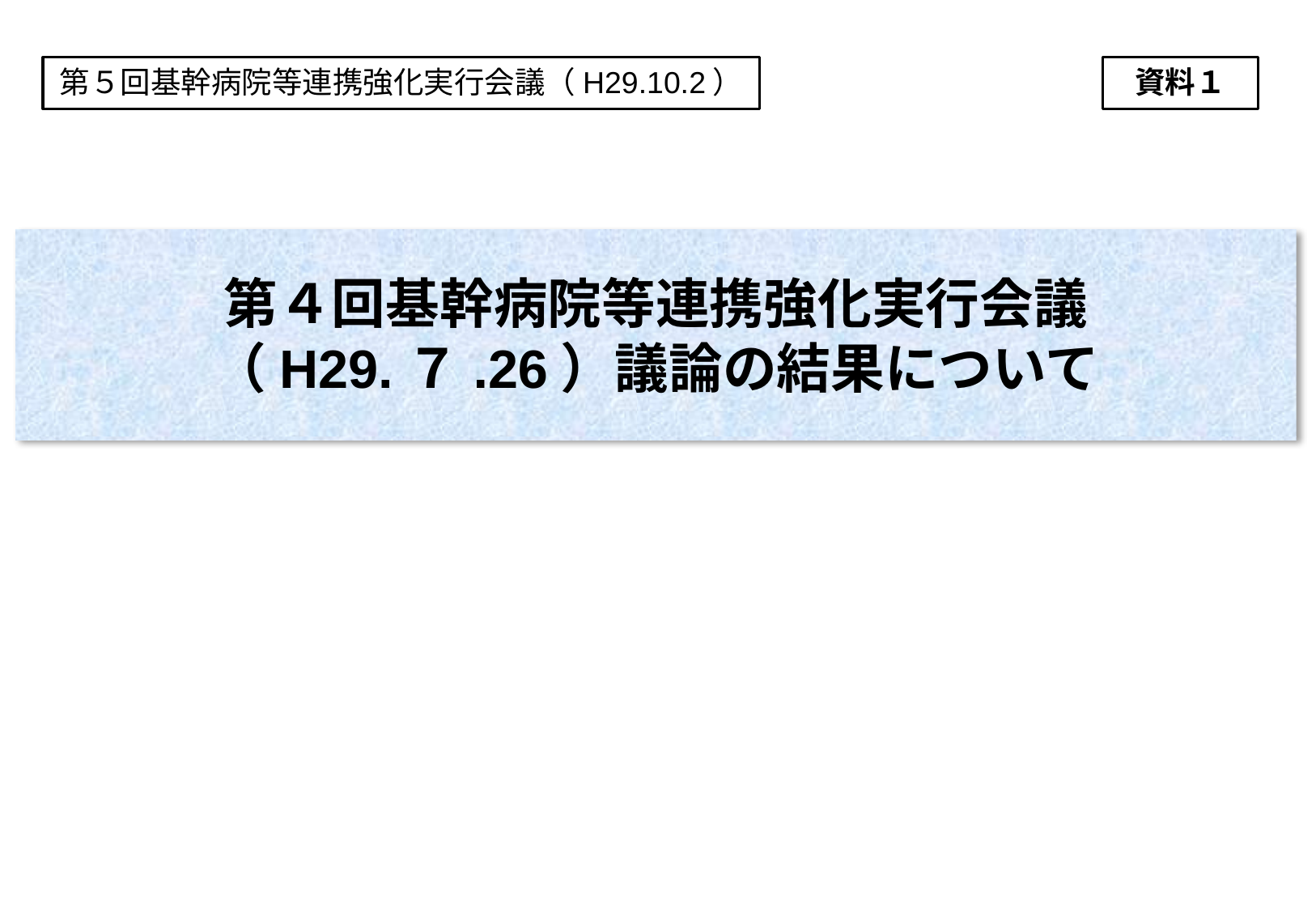

第５回基幹病院等連携強化実行会議（H29.10.2）
資料１
第４回基幹病院等連携強化実行会議
（H29.７.26）議論の結果について